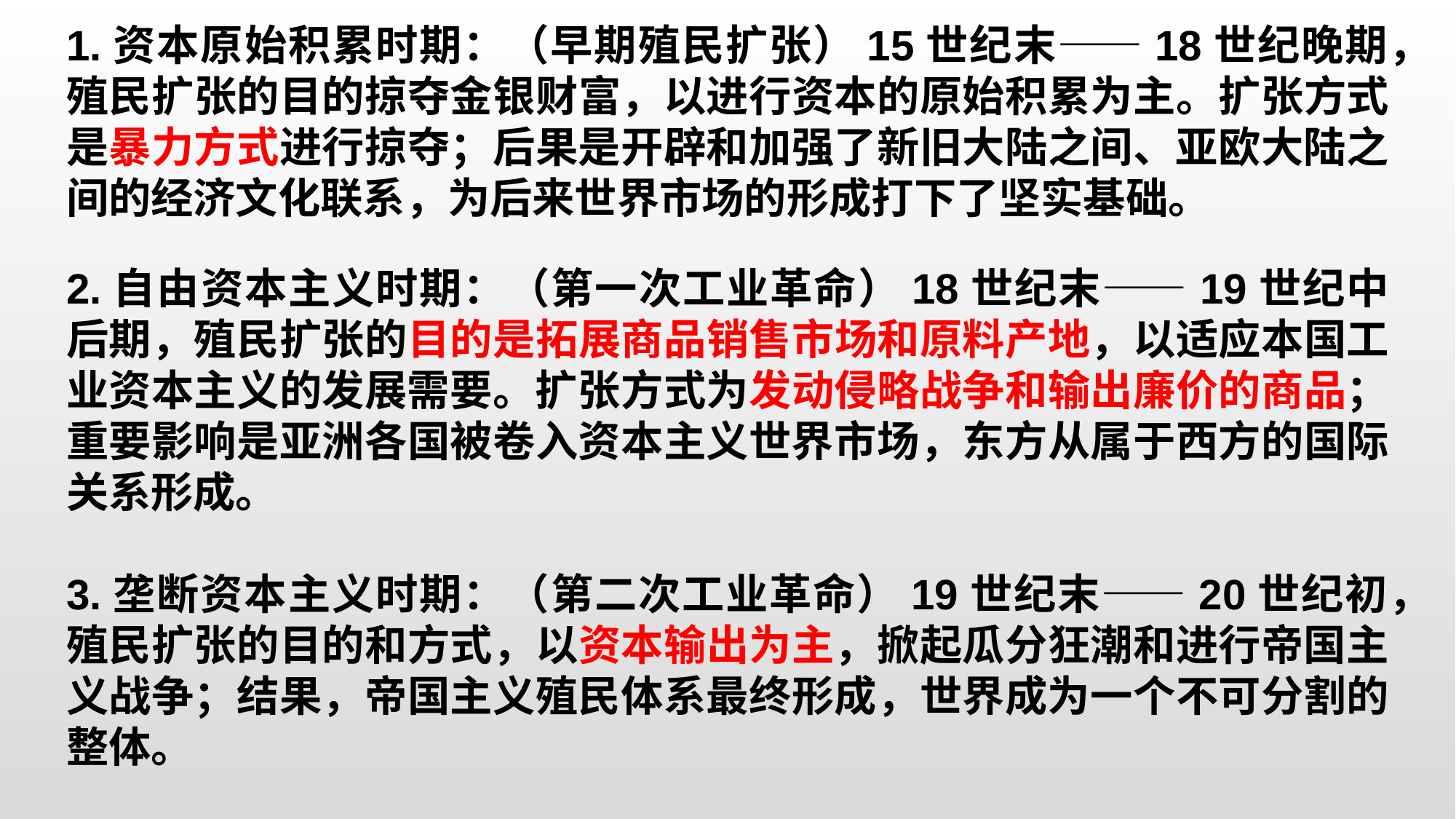

1.资本原始积累时期：（早期殖民扩张）15世纪末——18世纪晚期，殖民扩张的目的掠夺金银财富，以进行资本的原始积累为主。扩张方式是暴力方式进行掠夺；后果是开辟和加强了新旧大陆之间、亚欧大陆之间的经济文化联系，为后来世界市场的形成打下了坚实基础。
2.自由资本主义时期：（第一次工业革命）18世纪末——19世纪中后期，殖民扩张的目的是拓展商品销售市场和原料产地，以适应本国工业资本主义的发展需要。扩张方式为发动侵略战争和输出廉价的商品；重要影响是亚洲各国被卷入资本主义世界市场，东方从属于西方的国际关系形成。
3.垄断资本主义时期：（第二次工业革命）19世纪末——20世纪初，殖民扩张的目的和方式，以资本输出为主，掀起瓜分狂潮和进行帝国主义战争；结果，帝国主义殖民体系最终形成，世界成为一个不可分割的整体。